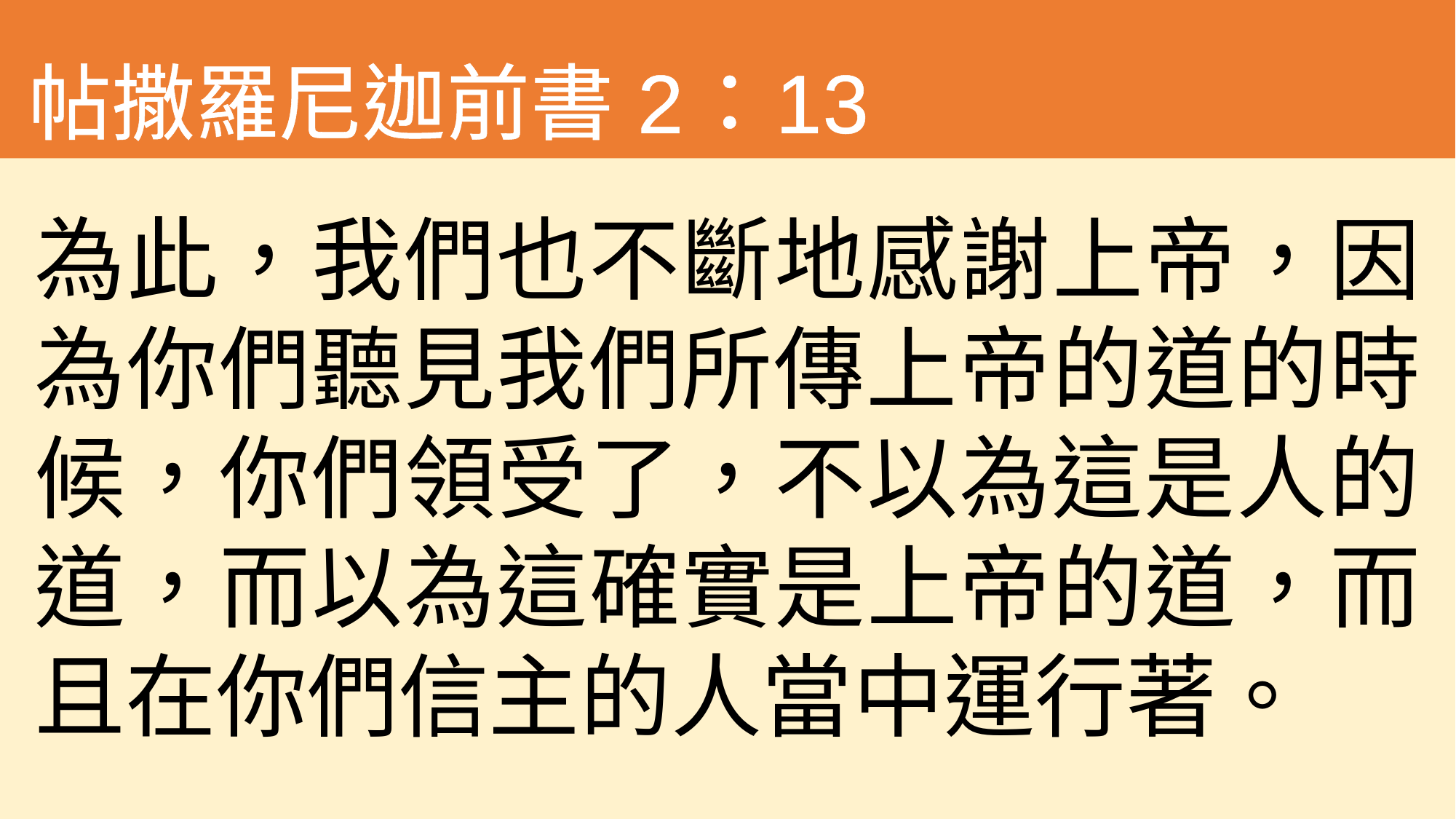

帖撒羅尼迦前書 2：13

為此，我們也不斷地感謝上帝，因為你們聽見我們所傳上帝的道的時候，你們領受了，不以為這是人的道，而以為這確實是上帝的道，而且在你們信主的人當中運行著。